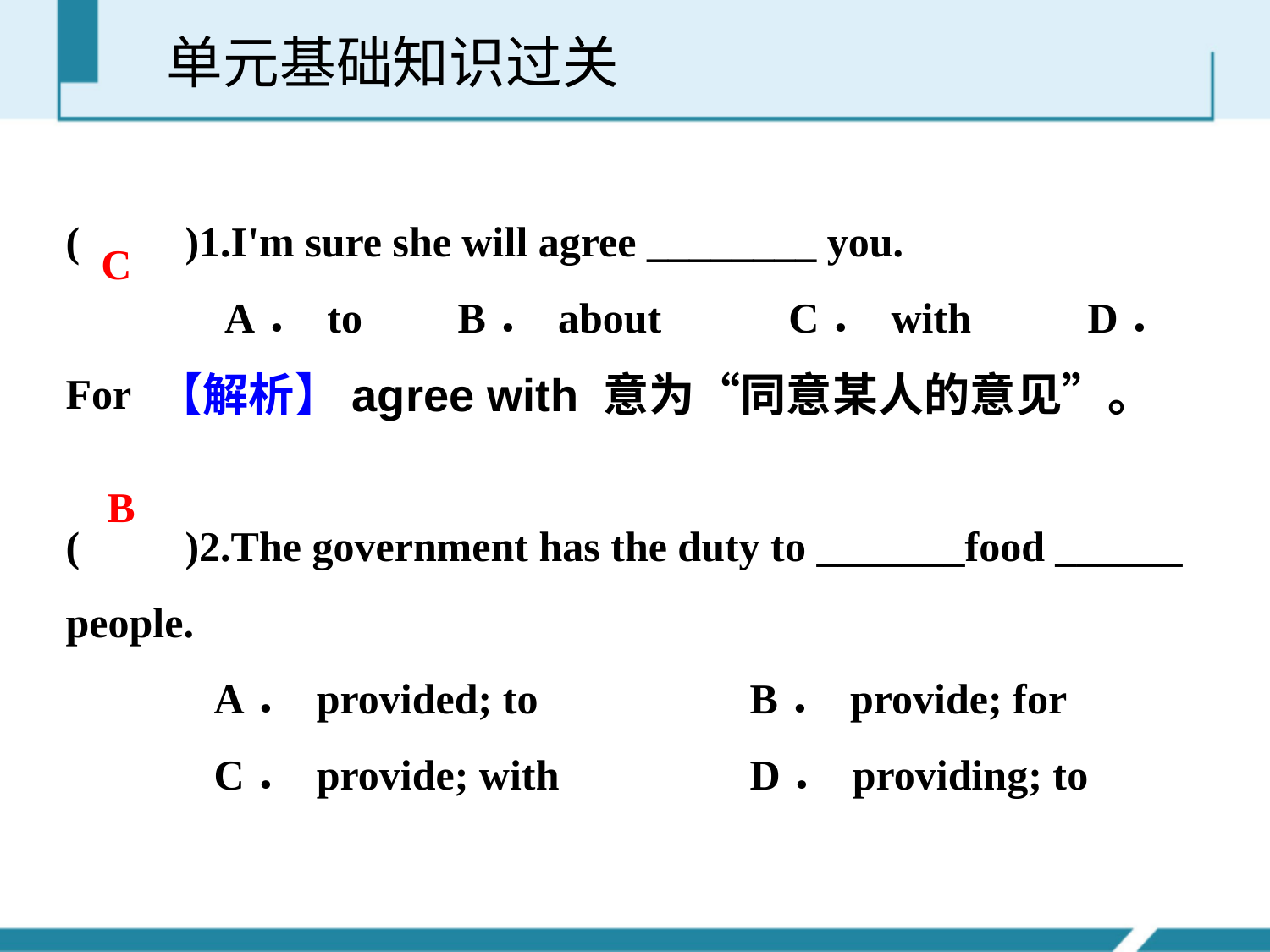

单元基础知识过关
(　　)1.I'm sure she will agree ________ you.
               A． to         B． about            C． with           D． For

(　　)2.The government has the duty to _______food ______ people.
              A． provided; to                    B． provide; for
              C． provide; with                  D． providing; to
C
【解析】agree with 意为“同意某人的意见”。
B